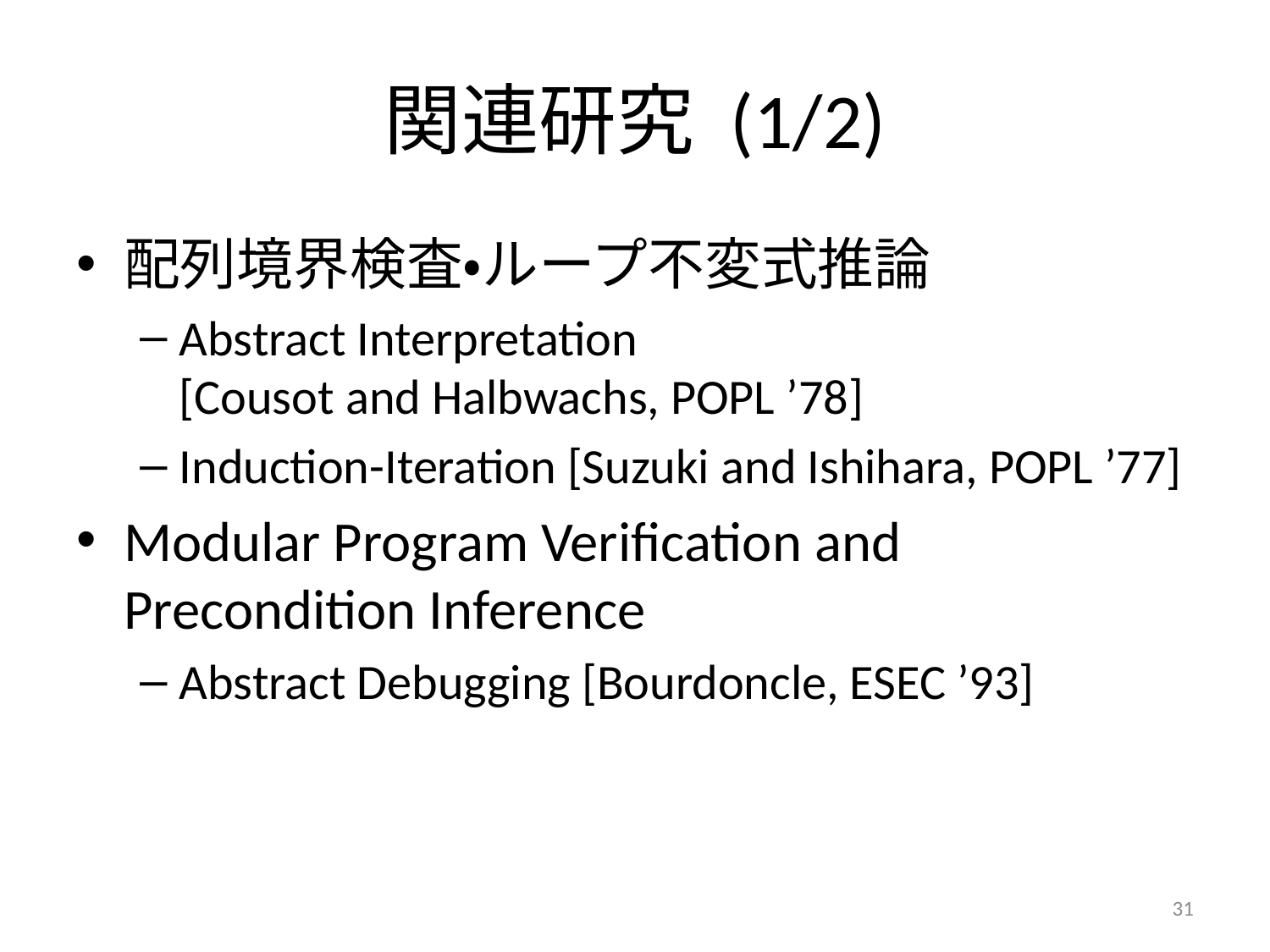

# 関連研究 (1/2)
配列境界検査・ループ不変式推論
Abstract Interpretation
[Cousot and Halbwachs, POPL ’78]
Induction-Iteration [Suzuki and Ishihara, POPL ’77]
Modular Program Verification and Precondition Inference
Abstract Debugging [Bourdoncle, ESEC ’93]
31